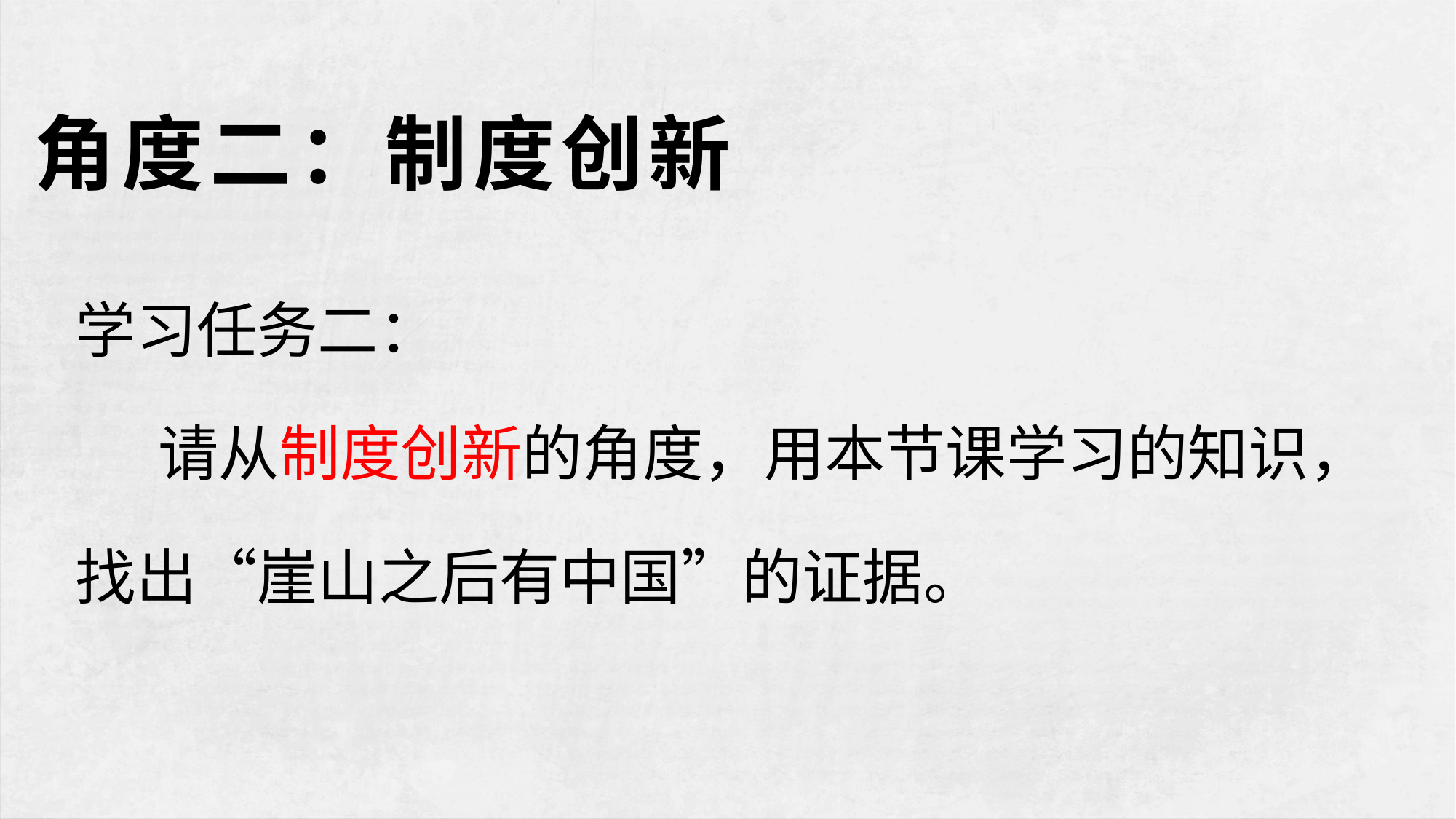

角度二：制度创新
学习任务二：
     请从制度创新的角度，用本节课学习的知识，找出“崖山之后有中国”的证据。